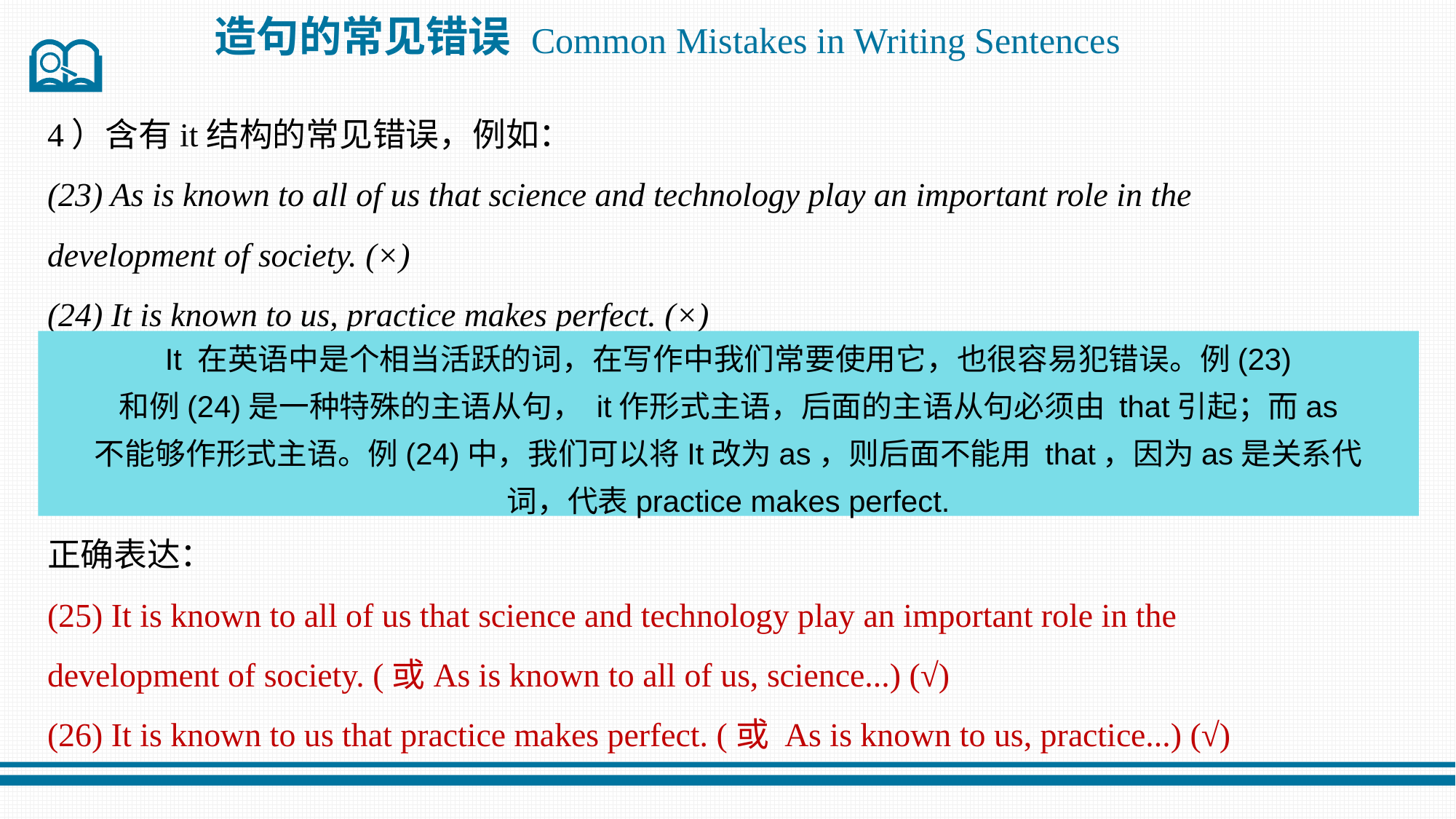

造句的常见错误
Common Mistakes in Writing Sentences
4）含有it结构的常见错误，例如：
(23) As is known to all of us that science and technology play an important role in the
development of society. (×)
(24) It is known to us, practice makes perfect. (×)

正确表达：
(25) It is known to all of us that science and technology play an important role in the
development of society. (或As is known to all of us, science...) (√)
(26) It is known to us that practice makes perfect. (或 As is known to us, practice...) (√)
It 在英语中是个相当活跃的词，在写作中我们常要使用它，也很容易犯错误。例(23)
和例(24)是一种特殊的主语从句， it作形式主语，后面的主语从句必须由 that引起；而as
不能够作形式主语。例(24)中，我们可以将It改为as，则后面不能用 that，因为as是关系代
词，代表practice makes perfect.